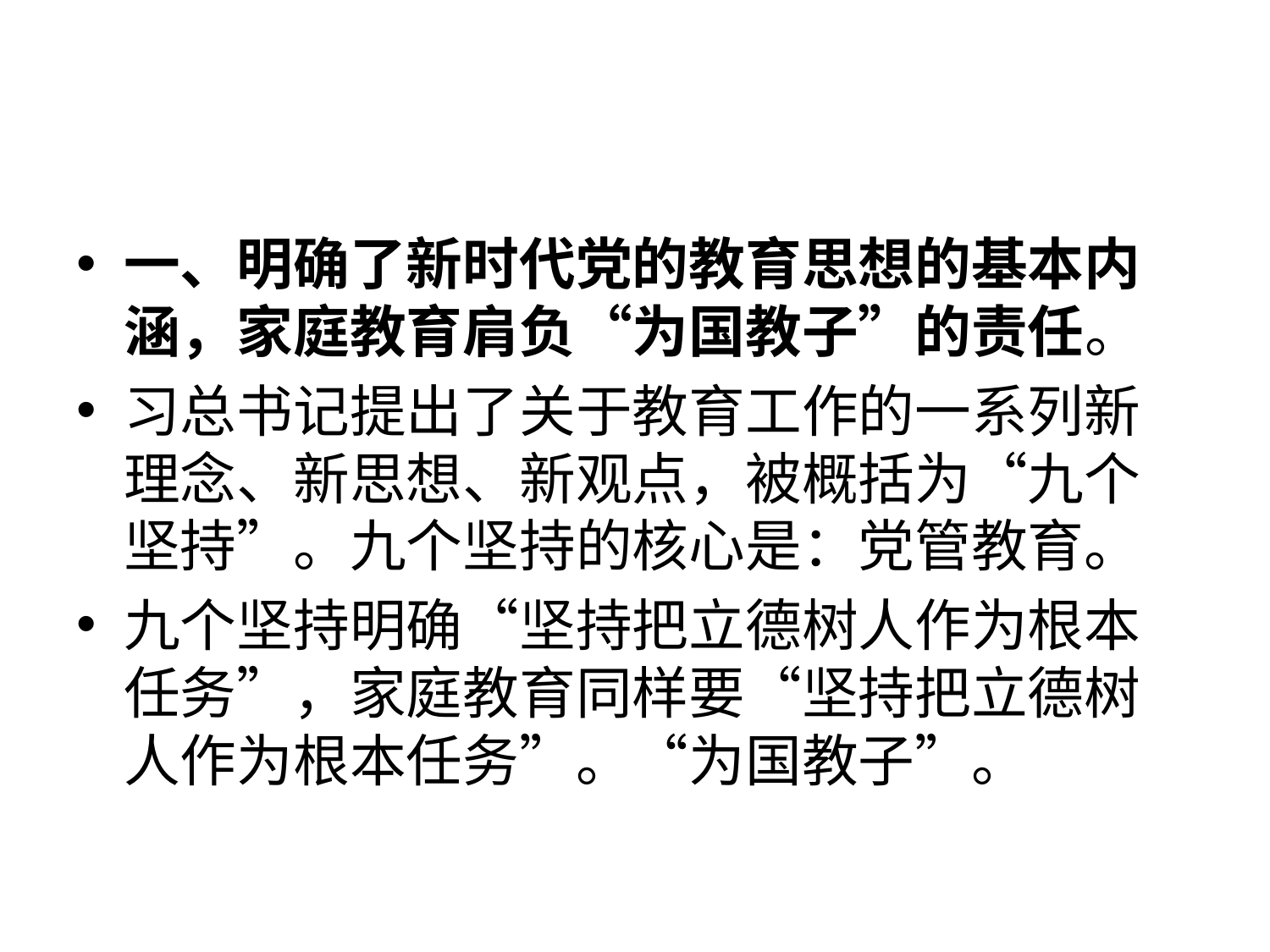

#
一、明确了新时代党的教育思想的基本内涵，家庭教育肩负“为国教子”的责任。
习总书记提出了关于教育工作的一系列新理念、新思想、新观点，被概括为“九个坚持”。九个坚持的核心是：党管教育。
九个坚持明确“坚持把立德树人作为根本任务”，家庭教育同样要“坚持把立德树人作为根本任务”。“为国教子”。